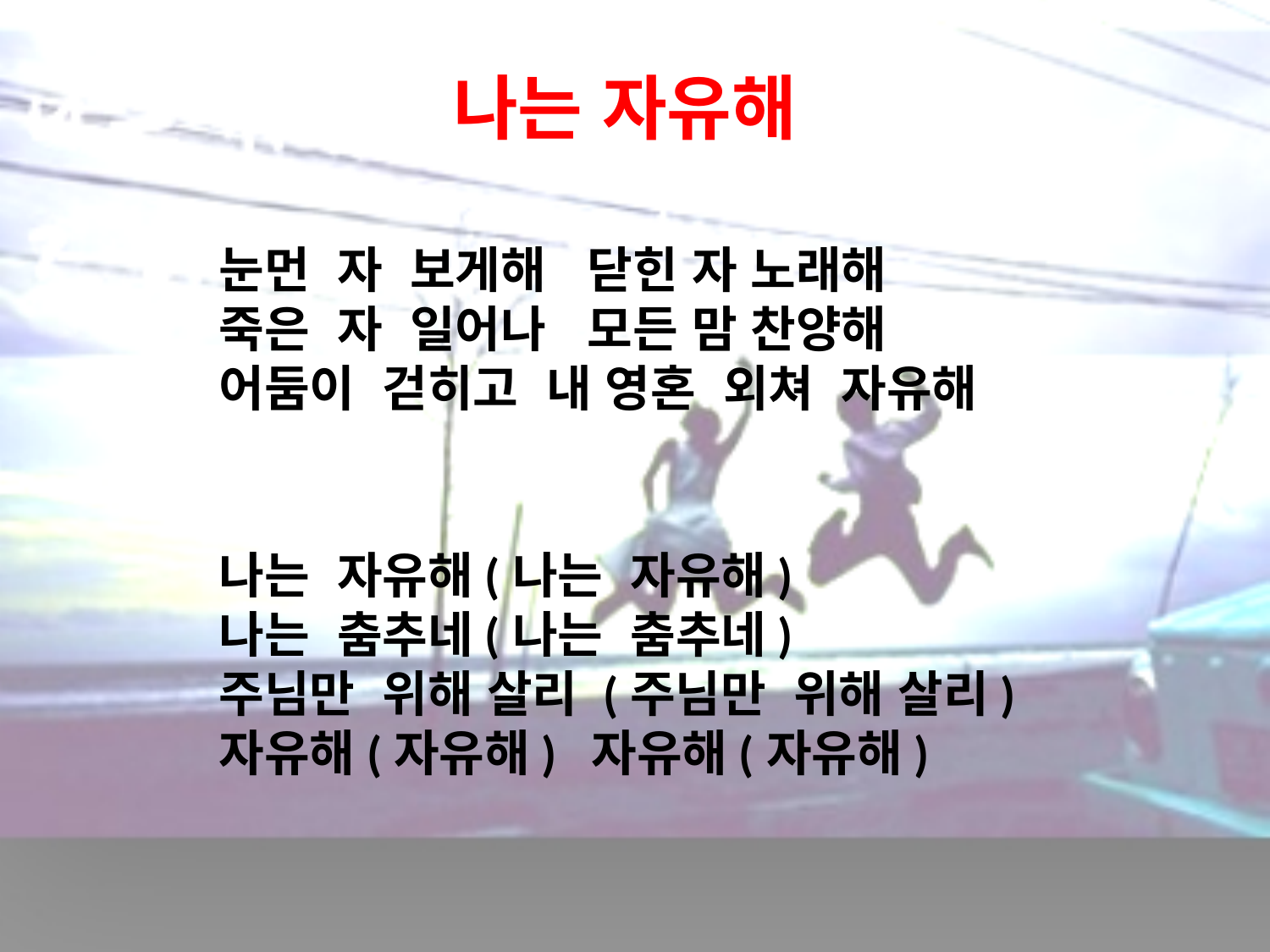

# 나는 자유해
눈먼  자  보게해   닫힌 자 노래해
죽은  자  일어나   모든 맘 찬양해
어둠이  걷히고  내 영혼  외쳐  자유해
나는  자유해(나는  자유해)
나는  춤추네(나는  춤추네)
주님만  위해 살리 (주님만  위해 살리)
자유해(자유해)  자유해(자유해)